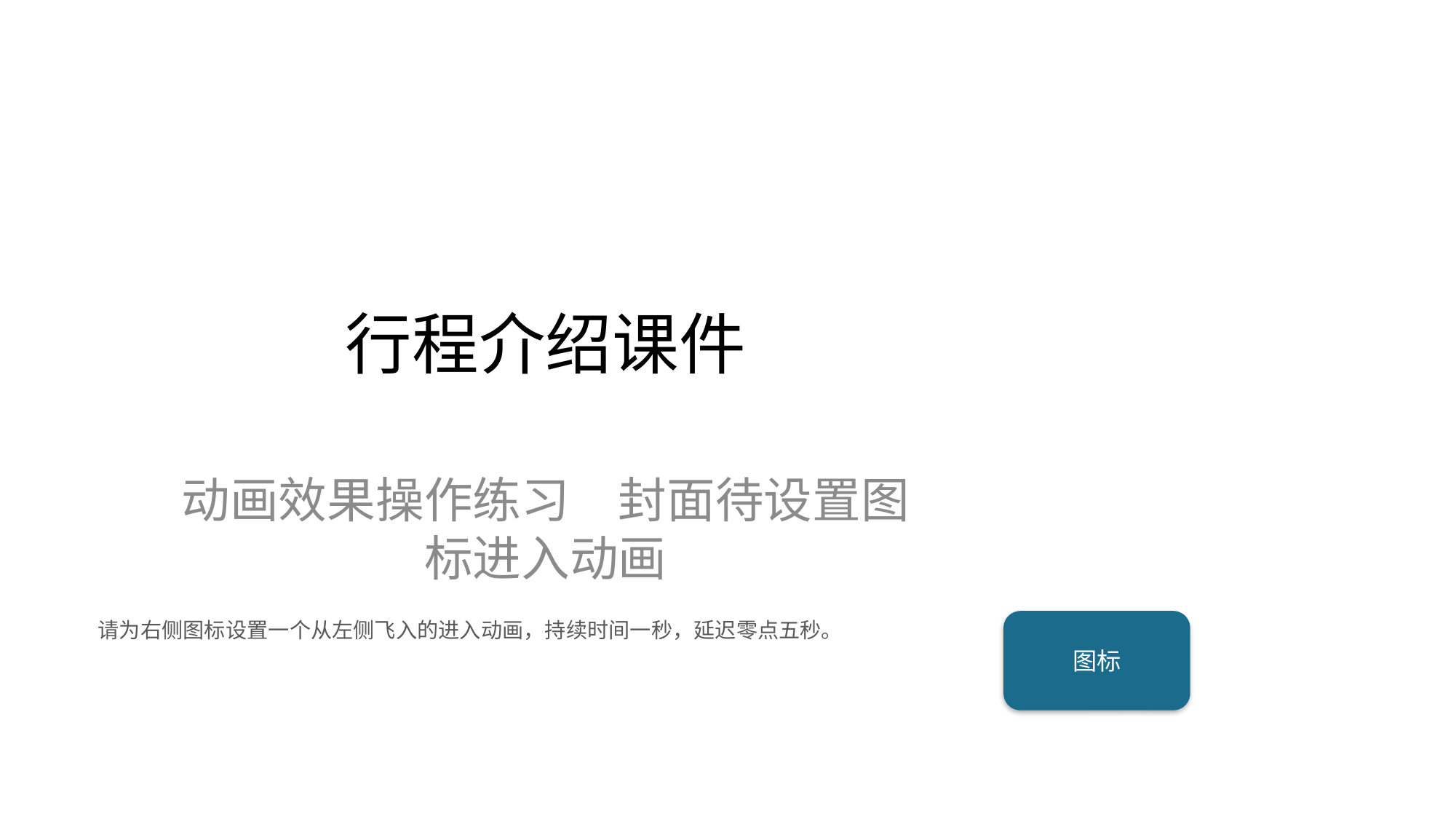

# 行程介绍课件
动画效果操作练习　封面待设置图标进入动画
请为右侧图标设置一个从左侧飞入的进入动画，持续时间一秒，延迟零点五秒。
图标